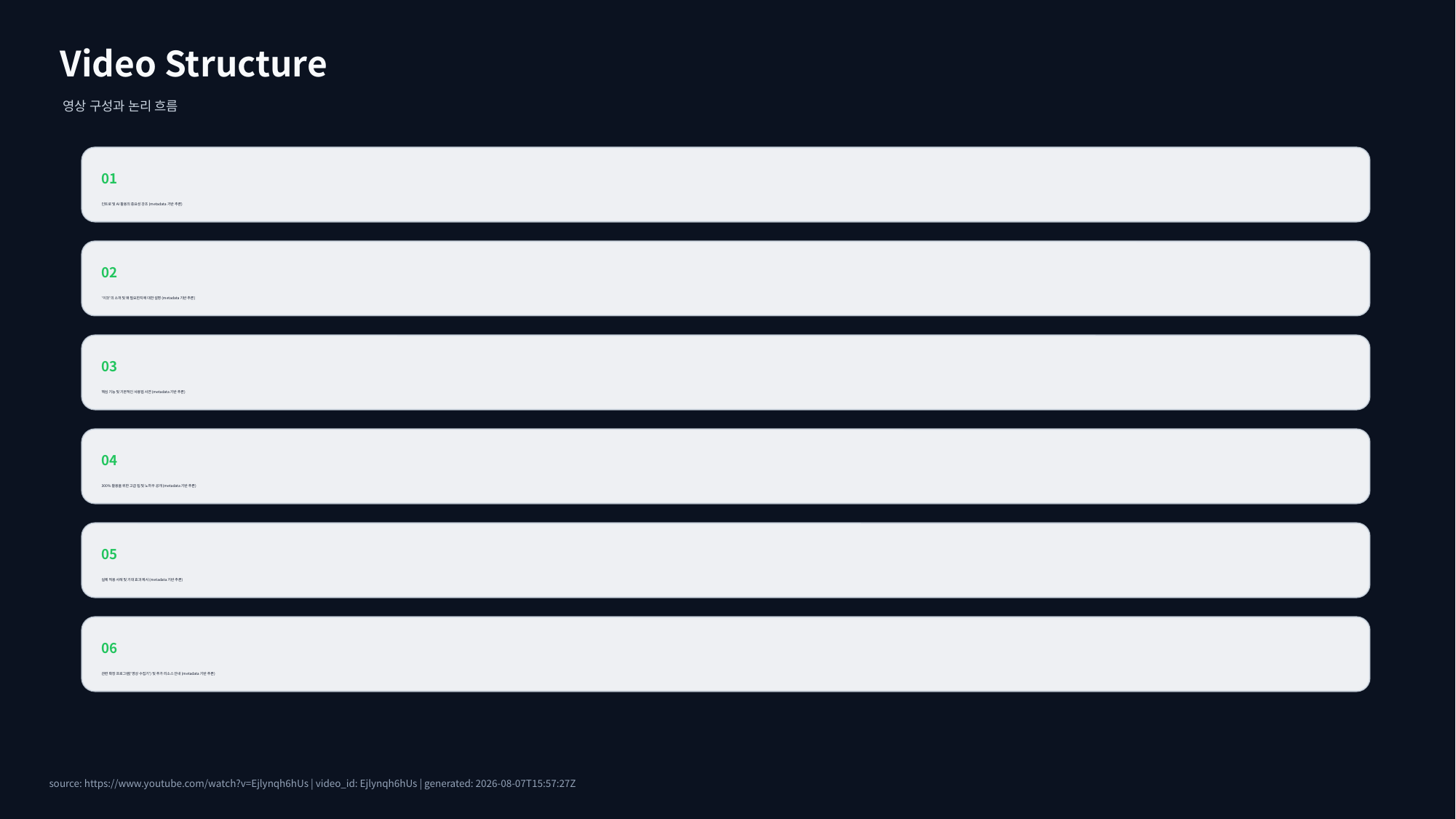

Video Structure
영상 구성과 논리 흐름

01
인트로 및 AI 활용의 중요성 강조 (metadata 기반 추론)

02
'이것'의 소개 및 왜 필요한지에 대한 설명 (metadata 기반 추론)

03
핵심 기능 및 기본적인 사용법 시연 (metadata 기반 추론)

04
300% 활용을 위한 고급 팁 및 노하우 공개 (metadata 기반 추론)

05
실제 적용 사례 및 기대 효과 제시 (metadata 기반 추론)

06
관련 확장 프로그램('영상 수집기') 및 추가 리소스 안내 (metadata 기반 추론)
source: https://www.youtube.com/watch?v=Ejlynqh6hUs | video_id: Ejlynqh6hUs | generated: 2026-08-07T15:57:27Z